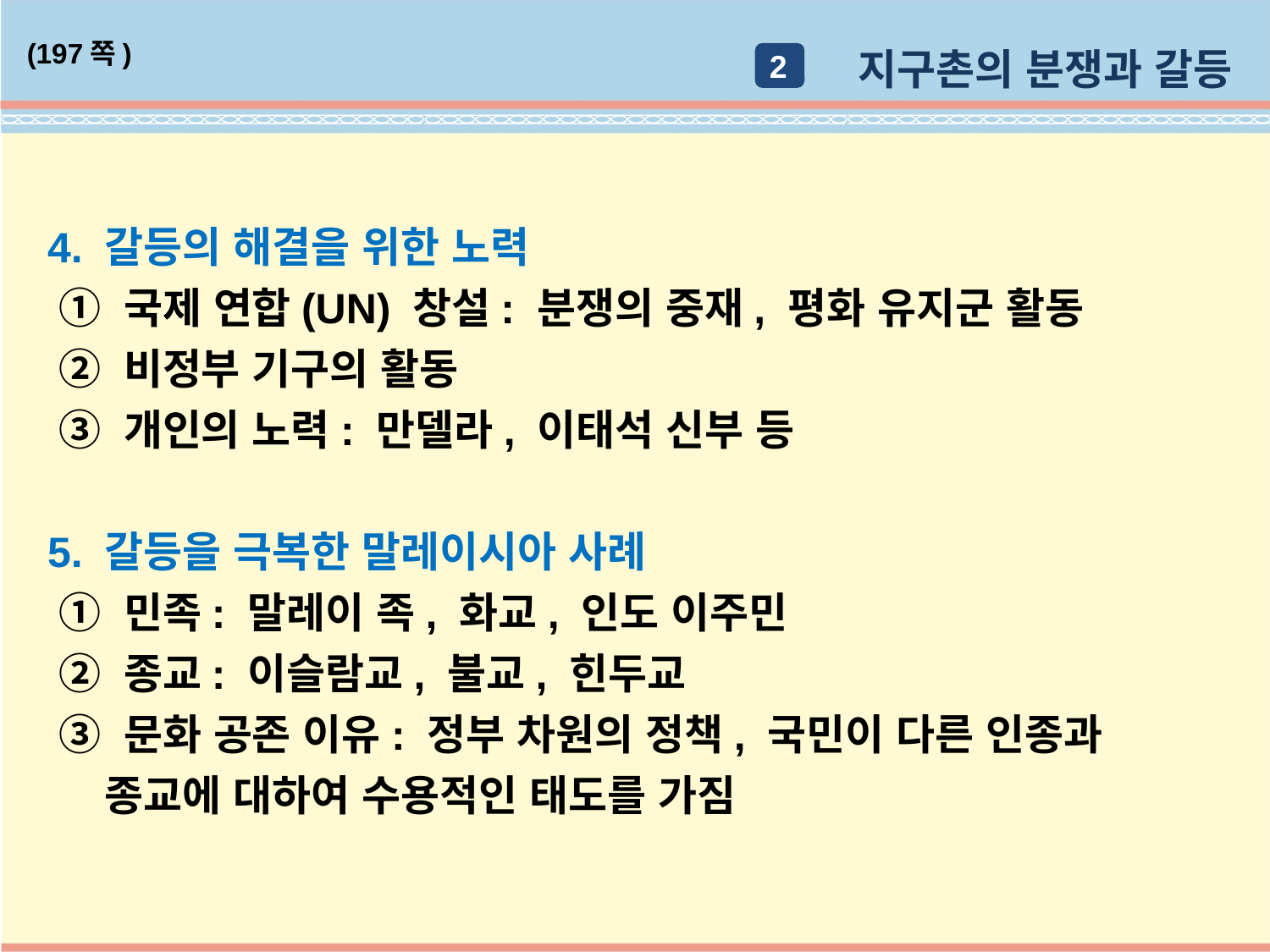

지구촌의 분쟁과 갈등
(197쪽)
2
4. 갈등의 해결을 위한 노력
 ① 국제 연합(UN) 창설: 분쟁의 중재, 평화 유지군 활동
 ② 비정부 기구의 활동
 ③ 개인의 노력: 만델라, 이태석 신부 등

5. 갈등을 극복한 말레이시아 사례
 ① 민족: 말레이 족, 화교, 인도 이주민
 ② 종교: 이슬람교, 불교, 힌두교
 ③ 문화 공존 이유: 정부 차원의 정책, 국민이 다른 인종과
    종교에 대하여 수용적인 태도를 가짐